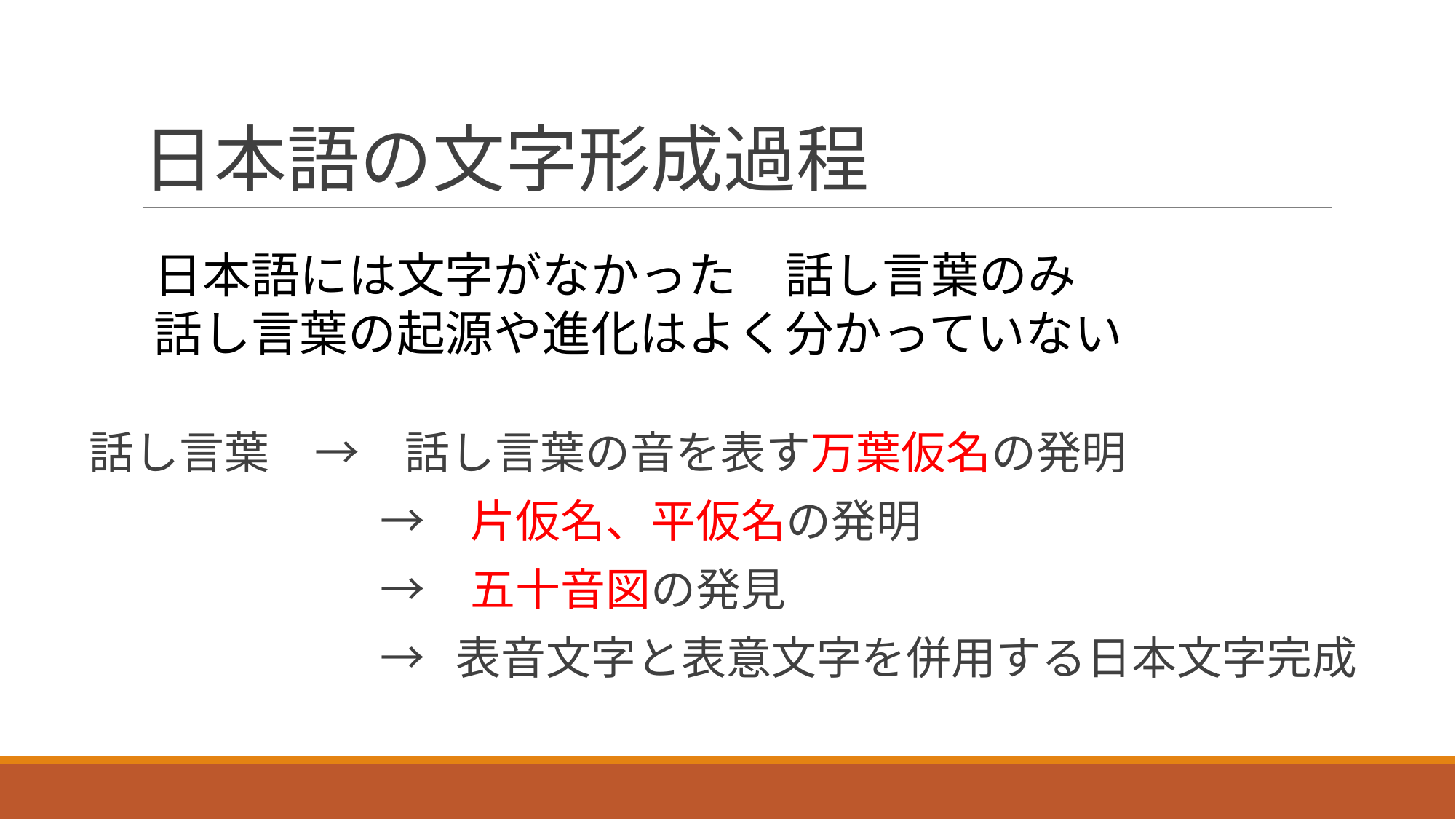

# 日本語の文字形成過程
日本語には文字がなかった　話し言葉のみ
話し言葉の起源や進化はよく分かっていない
話し言葉　→　話し言葉の音を表す万葉仮名の発明
　　　　　　  →　片仮名、平仮名の発明
　　　　　　  →　五十音図の発見
　　　　　　  →   表音文字と表意文字を併用する日本文字完成